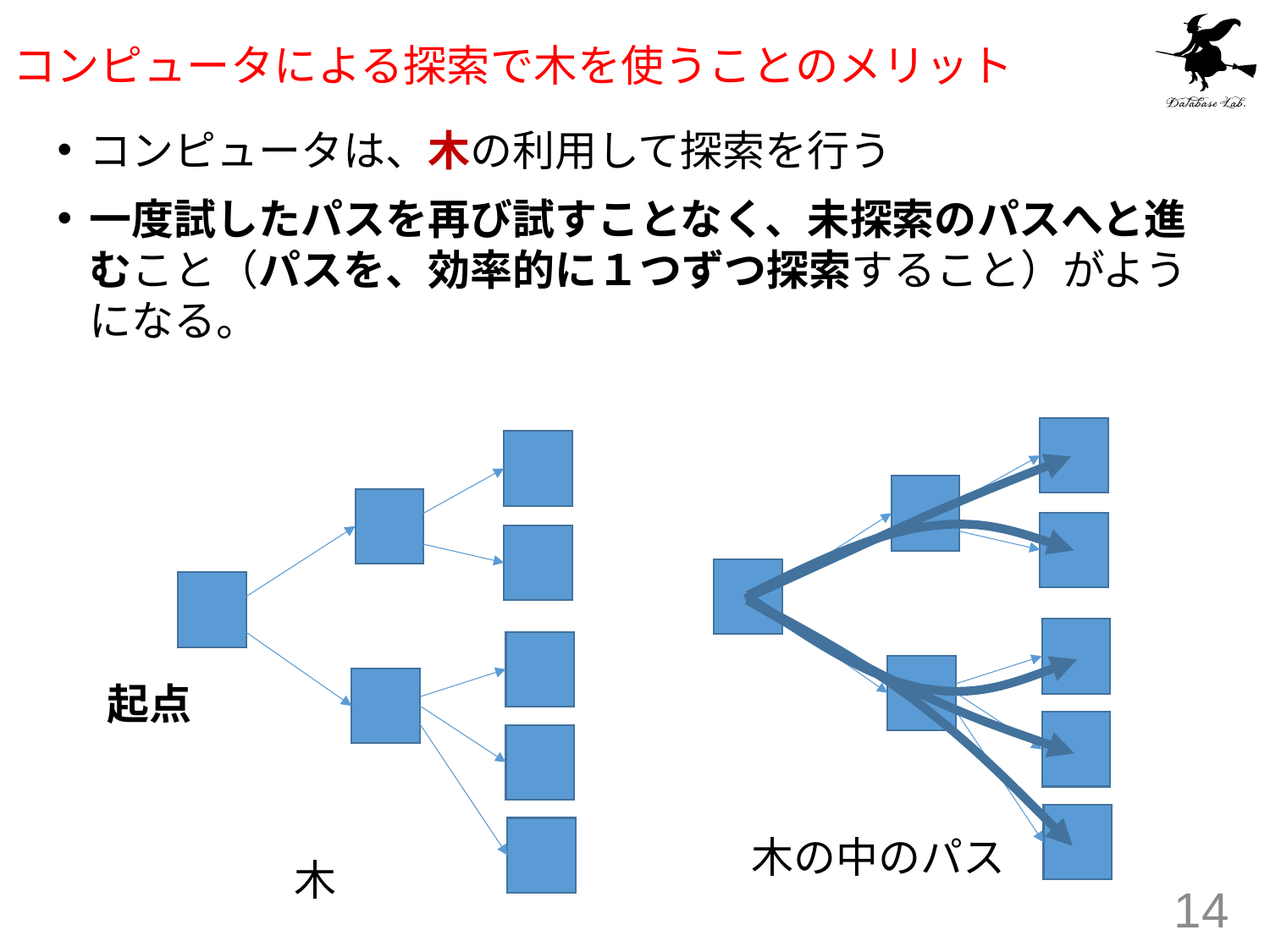

# コンピュータによる探索で木を使うことのメリット
コンピュータは、木の利用して探索を行う
一度試したパスを再び試すことなく、未探索のパスへと進むこと（パスを、効率的に１つずつ探索すること）がようになる。

起点

木の中のパス
木
14